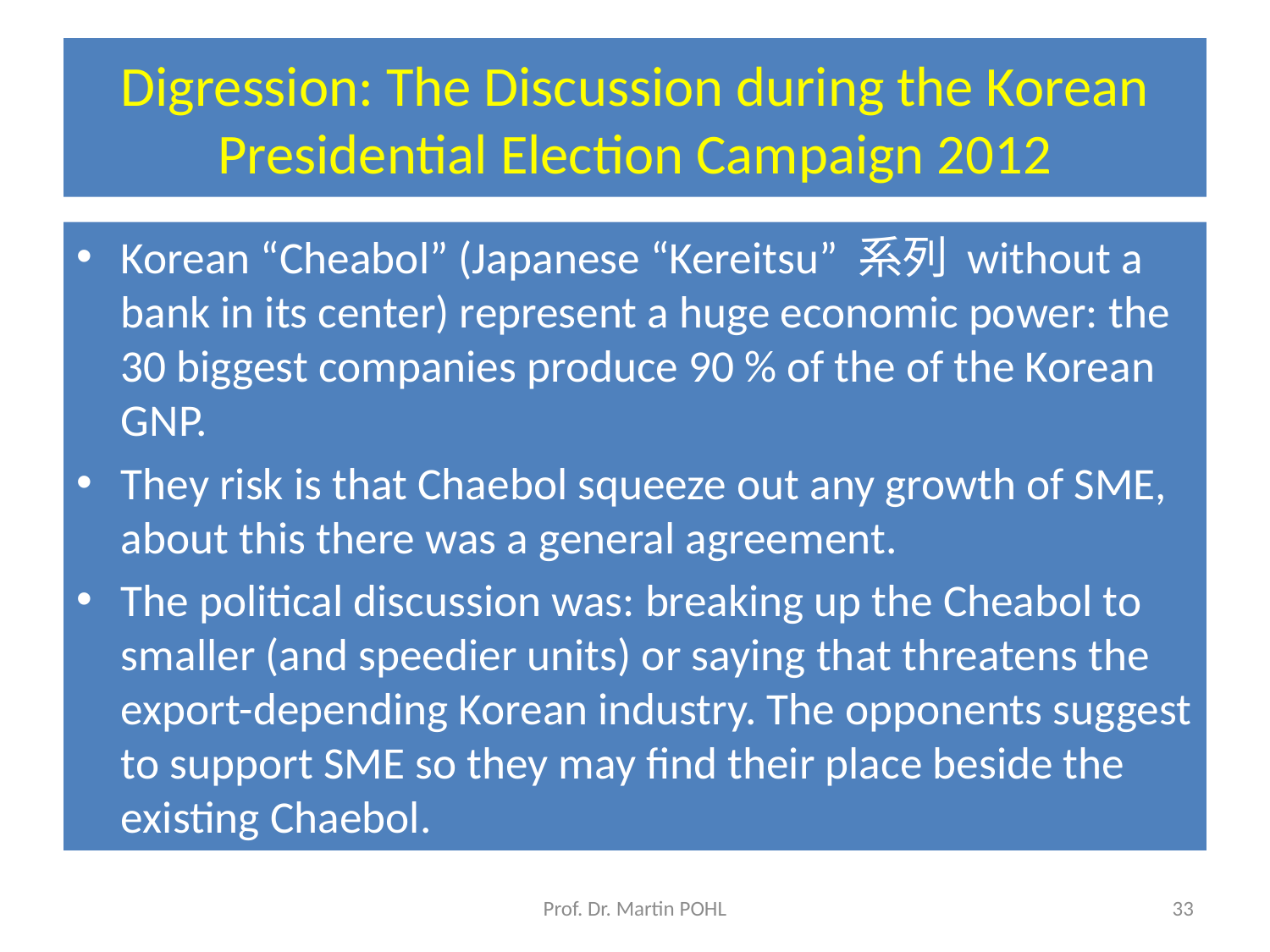

# Digression: The Discussion during the Korean Presidential Election Campaign 2012
Korean “Cheabol” (Japanese “Kereitsu” 系列 without a bank in its center) represent a huge economic power: the 30 biggest companies produce 90 % of the of the Korean GNP.
They risk is that Chaebol squeeze out any growth of SME, about this there was a general agreement.
The political discussion was: breaking up the Cheabol to smaller (and speedier units) or saying that threatens the export-depending Korean industry. The opponents suggest to support SME so they may find their place beside the existing Chaebol.
Prof. Dr. Martin POHL
33